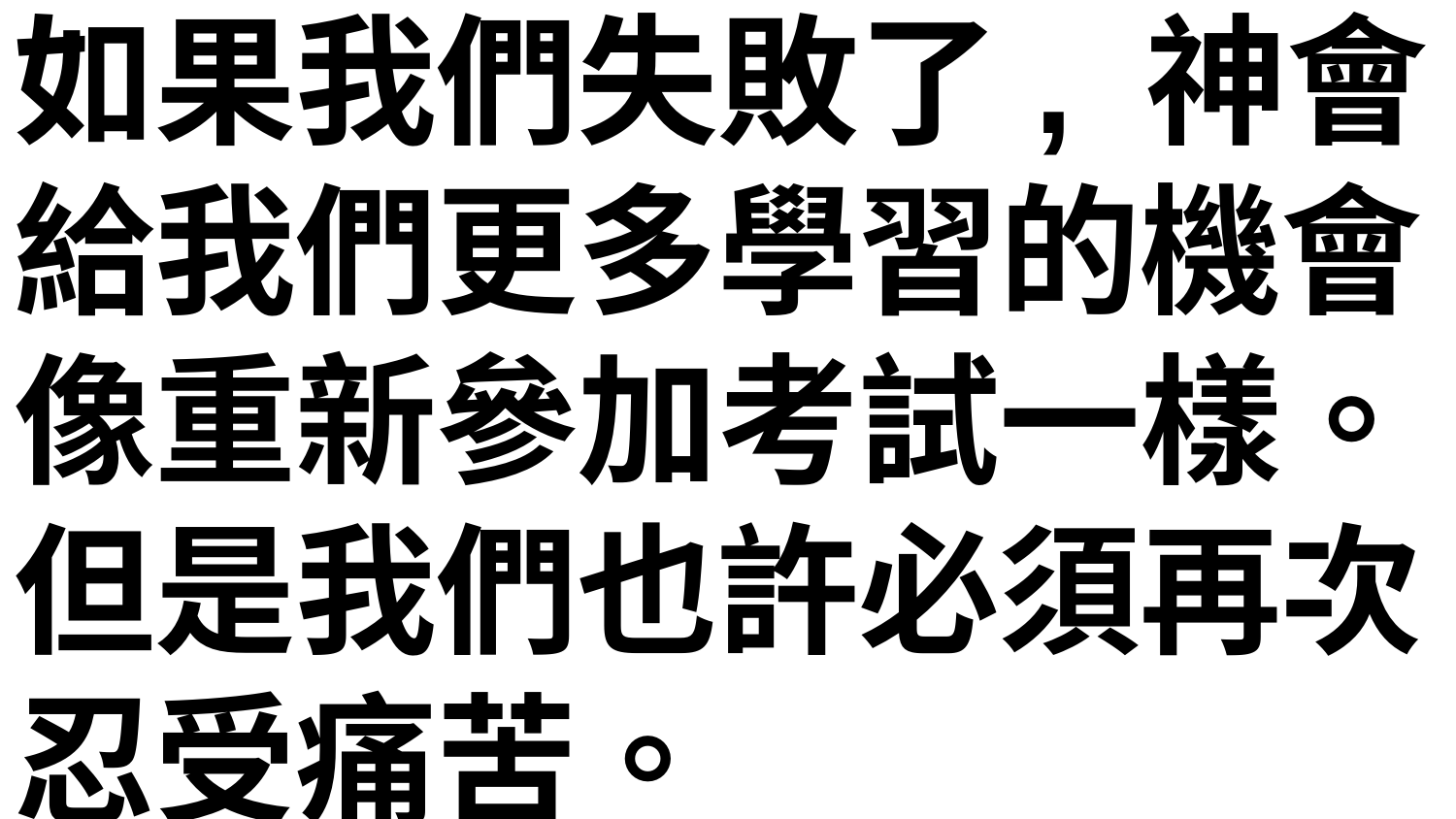

如果我們失敗了, 神會給我們更多學習的機會,像重新參加考試一樣。但是我們也許必須再次忍受痛苦。